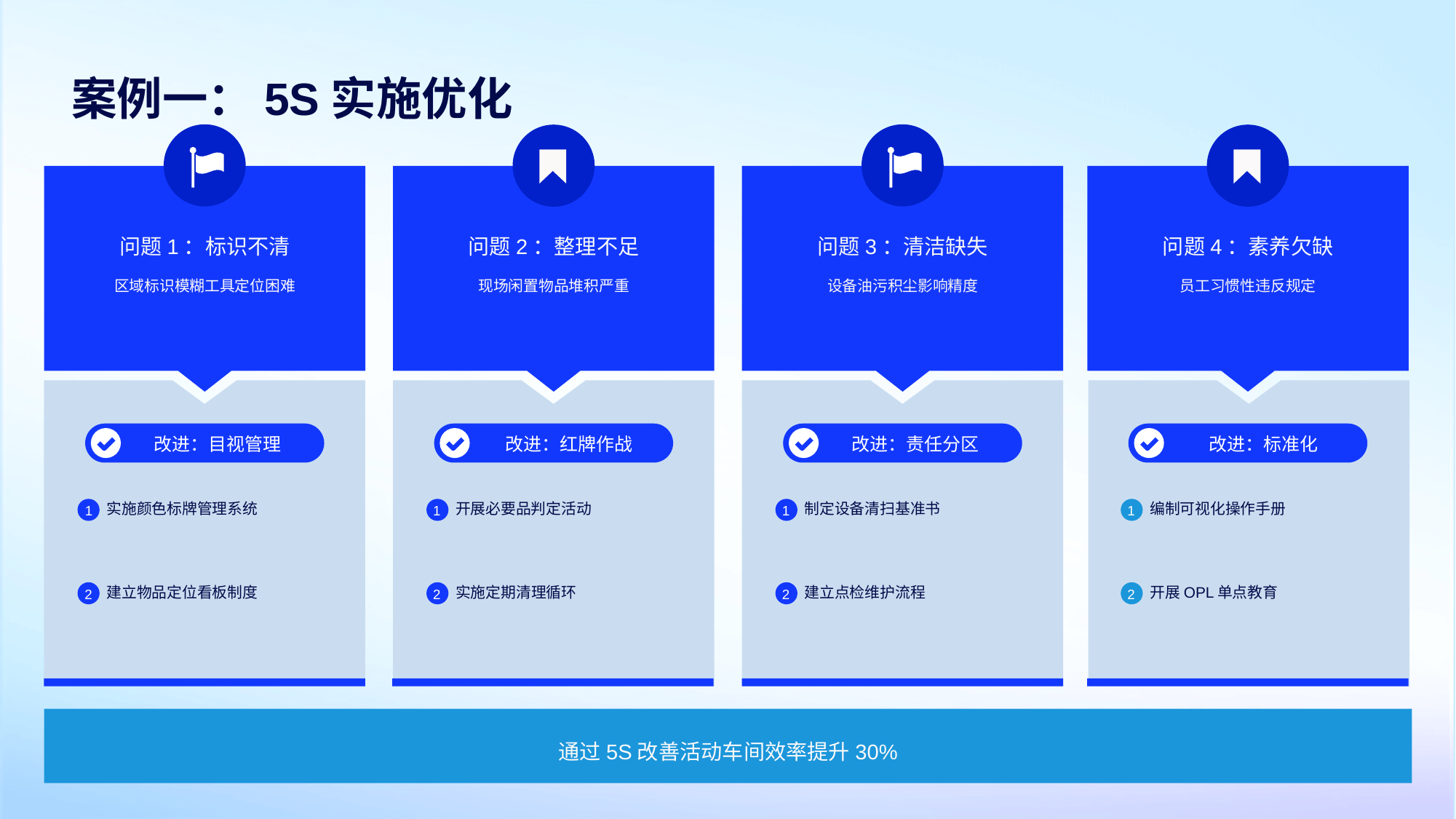

案例一：5S实施优化

问题1：标识不清
问题2：整理不足
问题3：清洁缺失
问题4：素养欠缺
区域标识模糊工具定位困难
现场闲置物品堆积严重
设备油污积尘影响精度
员工习惯性违反规定

改进：目视管理
改进：红牌作战
改进：责任分区
改进：标准化

实施颜色标牌管理系统
开展必要品判定活动
制定设备清扫基准书
编制可视化操作手册

1
1
1
1
建立物品定位看板制度
实施定期清理循环
建立点检维护流程
开展OPL单点教育

2
2
2
2

通过5S改善活动车间效率提升30%